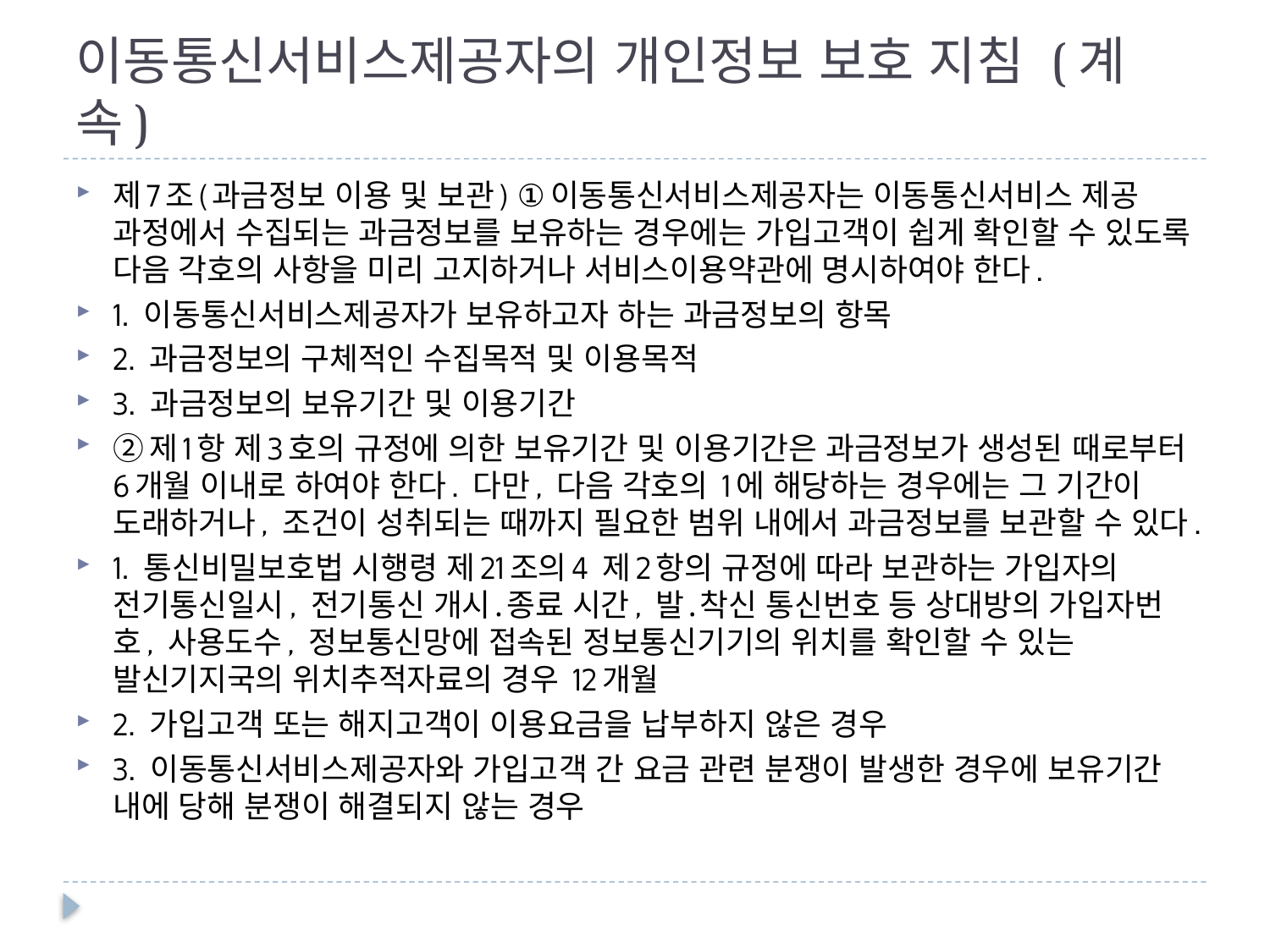

# 이동통신서비스제공자의 개인정보 보호 지침 (계속)
제7조(과금정보 이용 및 보관) ①이동통신서비스제공자는 이동통신서비스 제공 과정에서 수집되는 과금정보를 보유하는 경우에는 가입고객이 쉽게 확인할 수 있도록 다음 각호의 사항을 미리 고지하거나 서비스이용약관에 명시하여야 한다.
1. 이동통신서비스제공자가 보유하고자 하는 과금정보의 항목
2. 과금정보의 구체적인 수집목적 및 이용목적
3. 과금정보의 보유기간 및 이용기간
②제1항 제3호의 규정에 의한 보유기간 및 이용기간은 과금정보가 생성된 때로부터 6개월 이내로 하여야 한다. 다만, 다음 각호의 1에 해당하는 경우에는 그 기간이 도래하거나, 조건이 성취되는 때까지 필요한 범위 내에서 과금정보를 보관할 수 있다.
1. 통신비밀보호법 시행령 제21조의4 제2항의 규정에 따라 보관하는 가입자의 전기통신일시, 전기통신 개시․종료 시간, 발․착신 통신번호 등 상대방의 가입자번호, 사용도수, 정보통신망에 접속된 정보통신기기의 위치를 확인할 수 있는 발신기지국의 위치추적자료의 경우 12개월
2. 가입고객 또는 해지고객이 이용요금을 납부하지 않은 경우
3. 이동통신서비스제공자와 가입고객 간 요금 관련 분쟁이 발생한 경우에 보유기간 내에 당해 분쟁이 해결되지 않는 경우